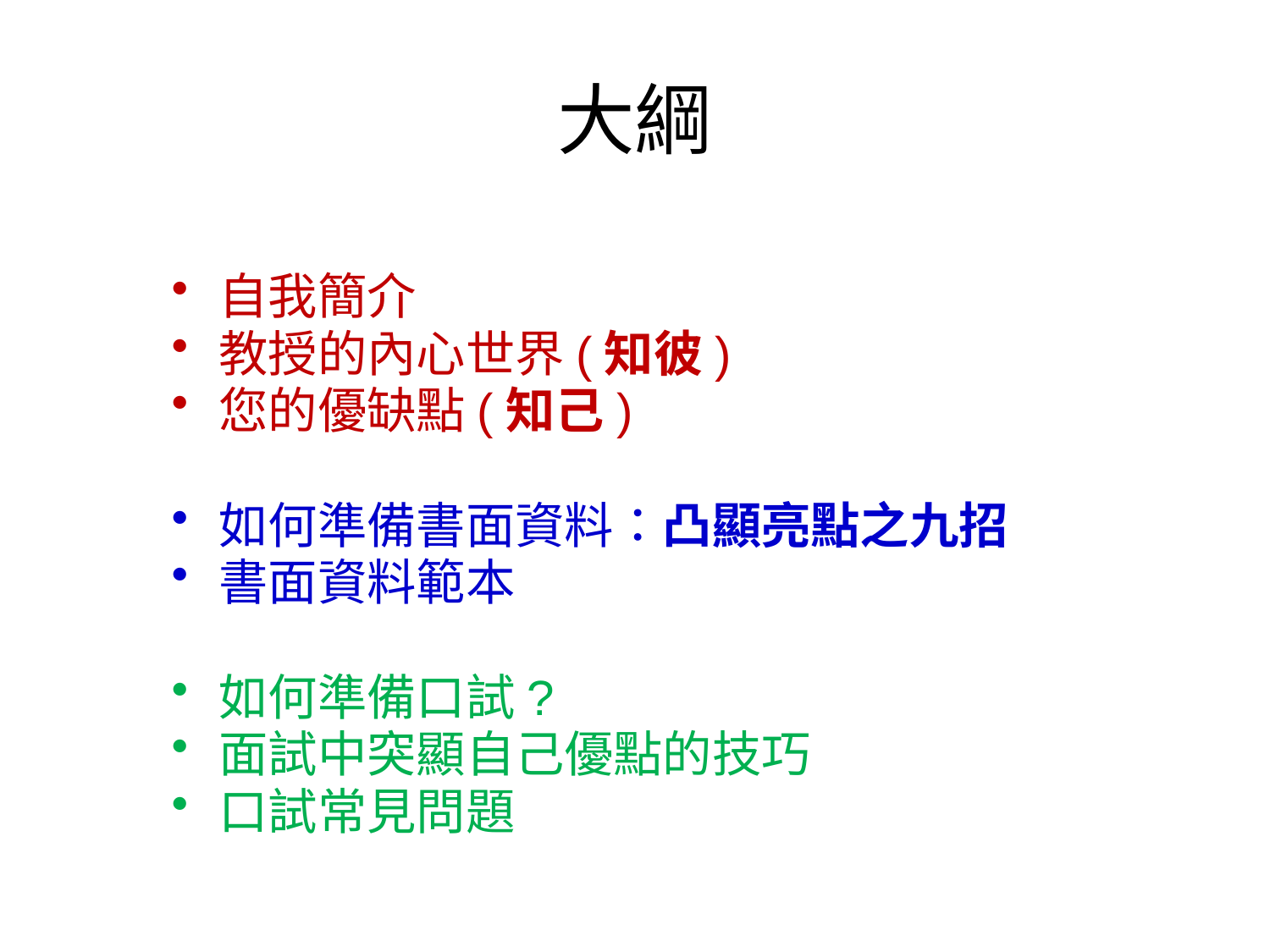

# 大綱

自我簡介
教授的內心世界(知彼)
您的優缺點(知己)

如何準備書面資料：凸顯亮點之九招
書面資料範本

如何準備口試?
面試中突顯自己優點的技巧
口試常見問題